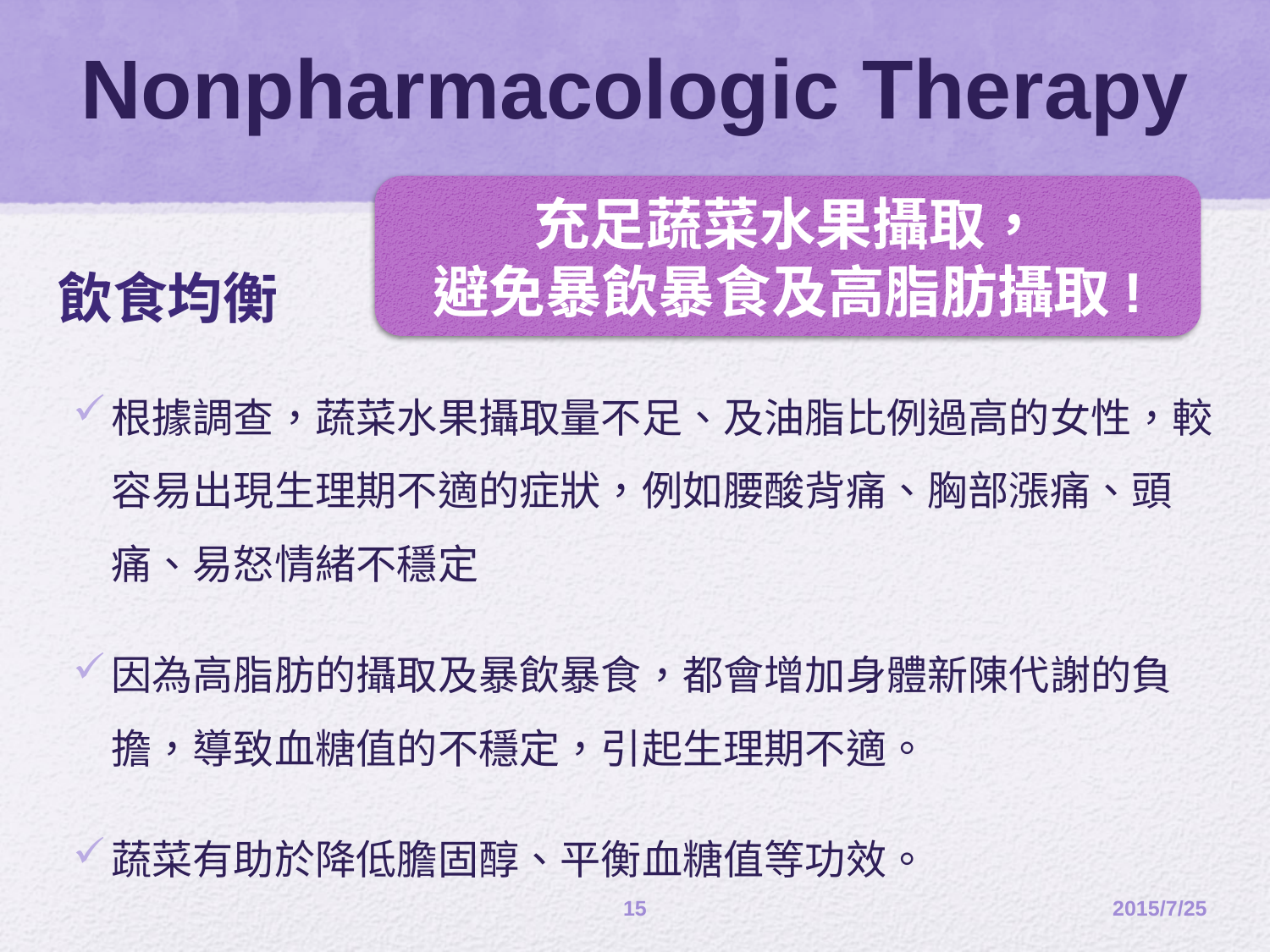

# Nonpharmacologic Therapy
充足蔬菜水果攝取，
避免暴飲暴食及高脂肪攝取!
飲食均衡
根據調查，蔬菜水果攝取量不足、及油脂比例過高的女性，較容易出現生理期不適的症狀，例如腰酸背痛、胸部漲痛、頭痛、易怒情緒不穩定
因為高脂肪的攝取及暴飲暴食，都會增加身體新陳代謝的負擔，導致血糖值的不穩定，引起生理期不適。
蔬菜有助於降低膽固醇、平衡血糖值等功效。

15
2015/7/25